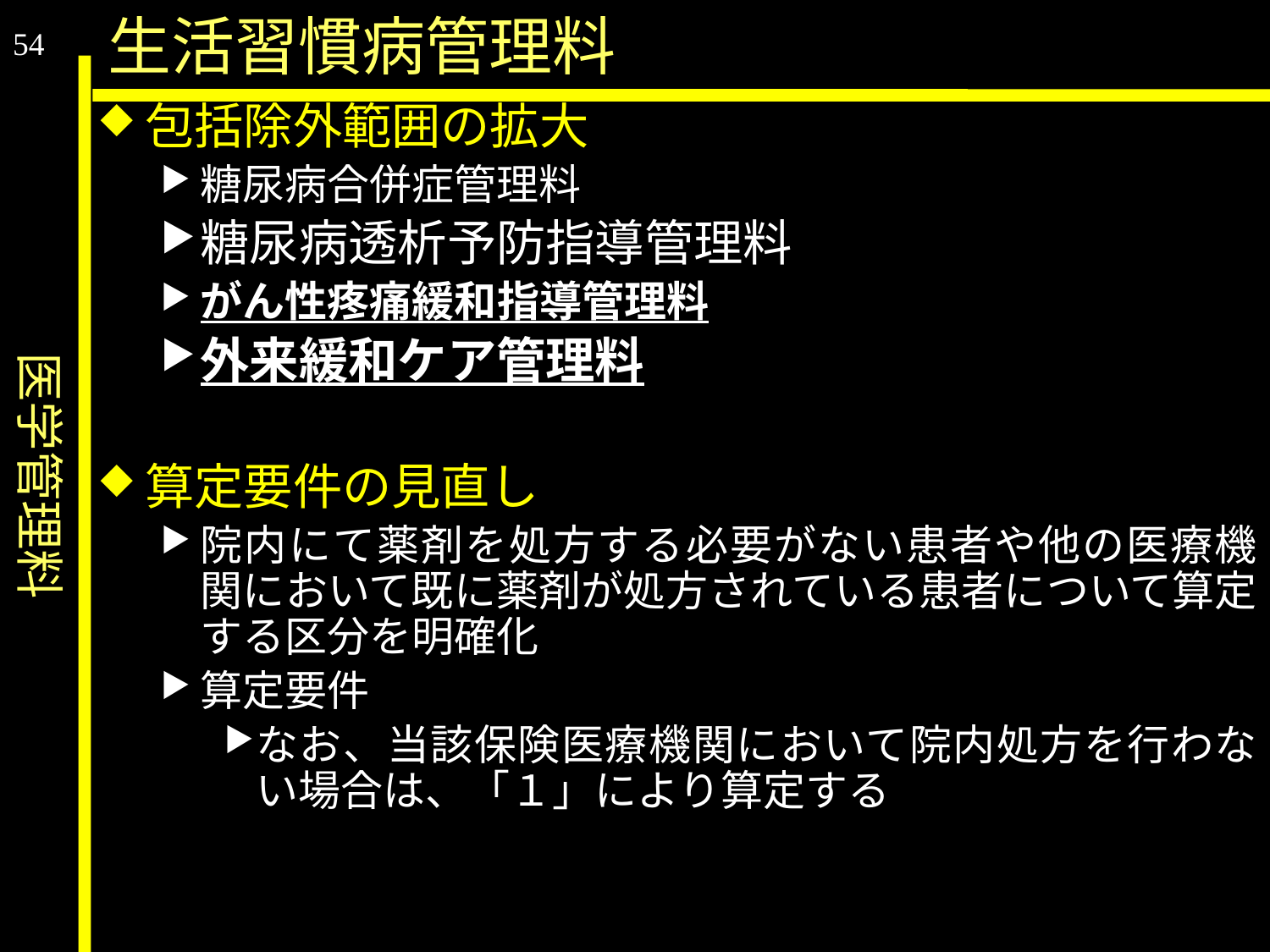

医学管理料
生活習慣病管理料
54

包括除外範囲の拡大
糖尿病合併症管理料
糖尿病透析予防指導管理料
がん性疼痛緩和指導管理料
外来緩和ケア管理料

算定要件の見直し
院内にて薬剤を処方する必要がない患者や他の医療機関において既に薬剤が処方されている患者について算定する区分を明確化
算定要件
なお、当該保険医療機関において院内処方を行わない場合は、「１」により算定する